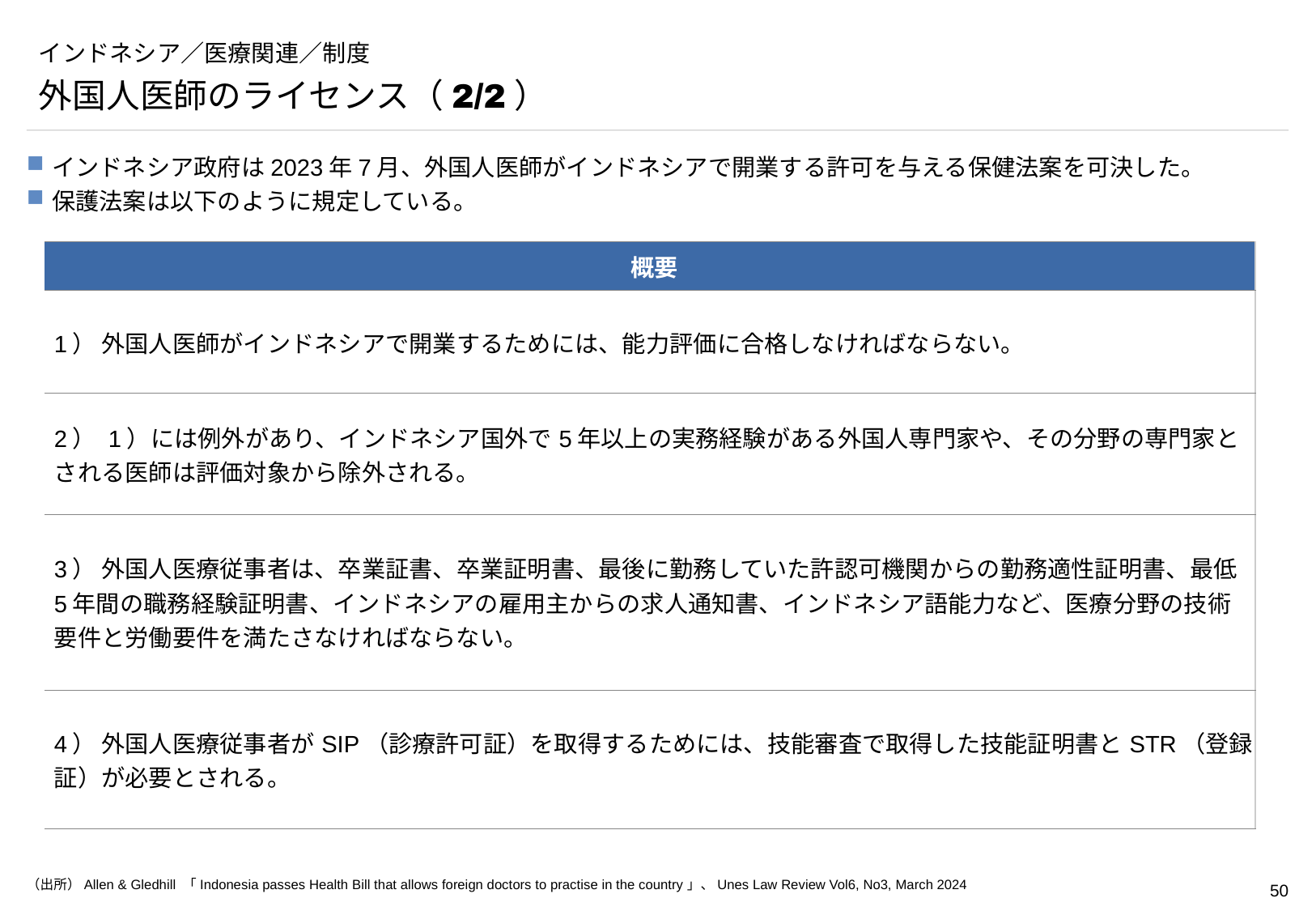

# インドネシア／医療関連／制度
外国人医師のライセンス（2/2）
インドネシア政府は2023年7月、外国人医師がインドネシアで開業する許可を与える保健法案を可決した。
保護法案は以下のように規定している。
| 概要 |
| --- |
| 1） 外国人医師がインドネシアで開業するためには、能力評価に合格しなければならない。 |
| 2） 1）には例外があり、インドネシア国外で5年以上の実務経験がある外国人専門家や、その分野の専門家とされる医師は評価対象から除外される。 |
| 3） 外国人医療従事者は、卒業証書、卒業証明書、最後に勤務していた許認可機関からの勤務適性証明書、最低5年間の職務経験証明書、インドネシアの雇用主からの求人通知書、インドネシア語能力など、医療分野の技術要件と労働要件を満たさなければならない。 |
| 4） 外国人医療従事者がSIP（診療許可証）を取得するためには、技能審査で取得した技能証明書とSTR（登録証）が必要とされる。 |
（出所）Allen & Gledhill 「Indonesia passes Health Bill that allows foreign doctors to practise in the country」、Unes Law Review Vol6, No3, March 2024